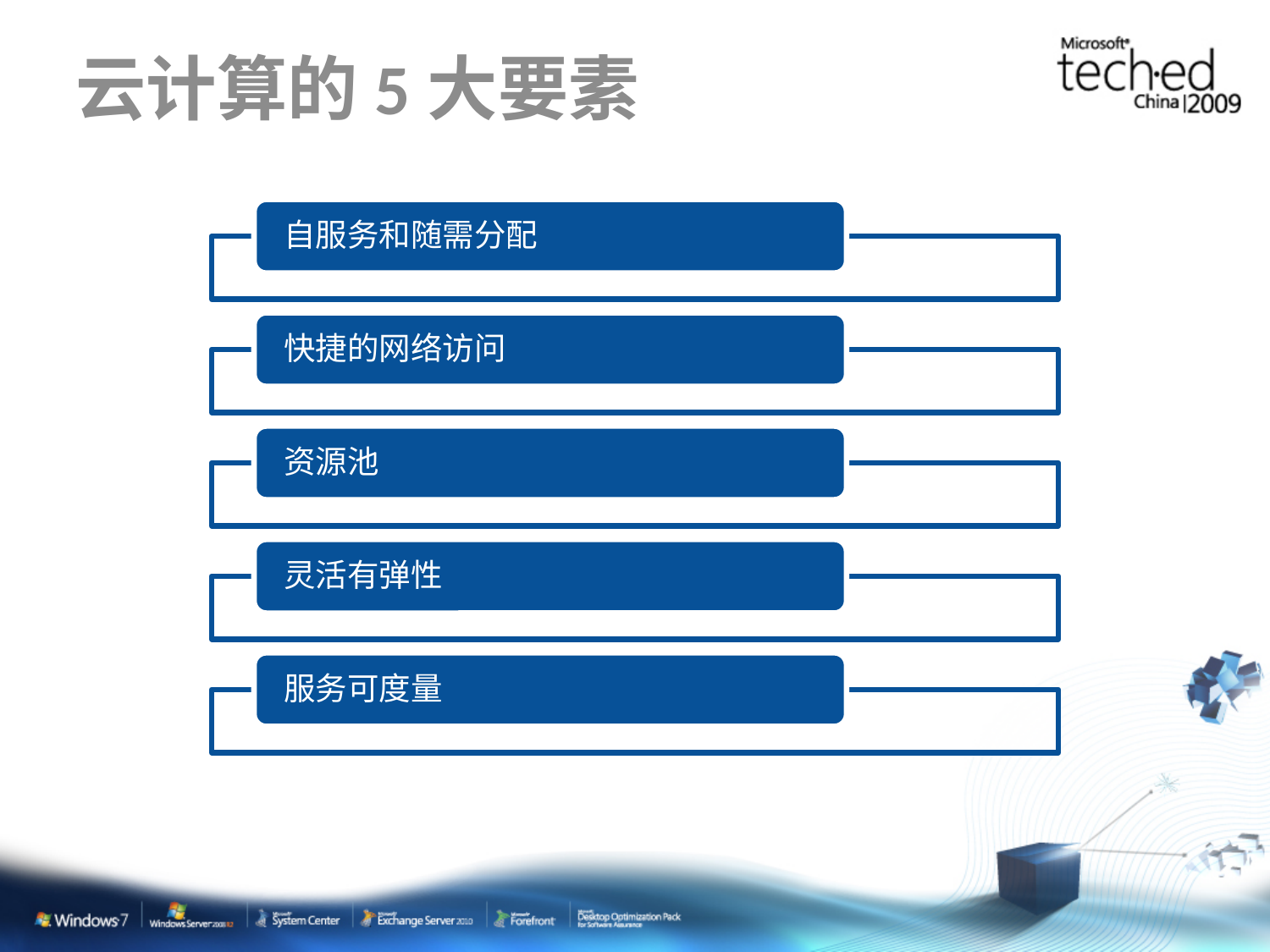

# 云计算的5大要素

自服务和随需分配

快捷的网络访问

资源池

灵活有弹性
服务可度量